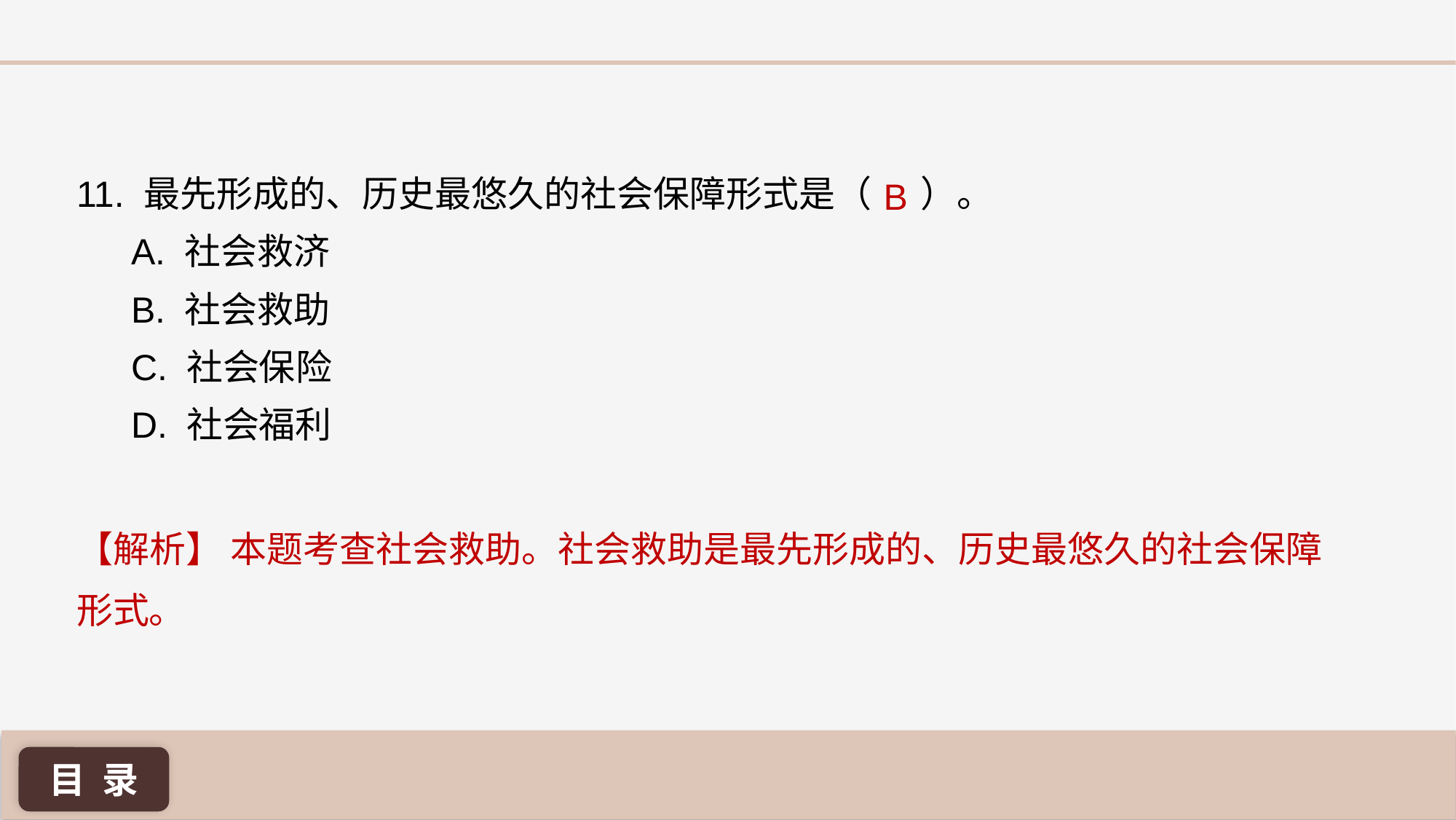

11. 最先形成的、历史最悠久的社会保障形式是（      ）。
A. 社会救济
B. 社会救助
C. 社会保险
D. 社会福利
B
【解析】 本题考查社会救助。社会救助是最先形成的、历史最悠久的社会保障形式。